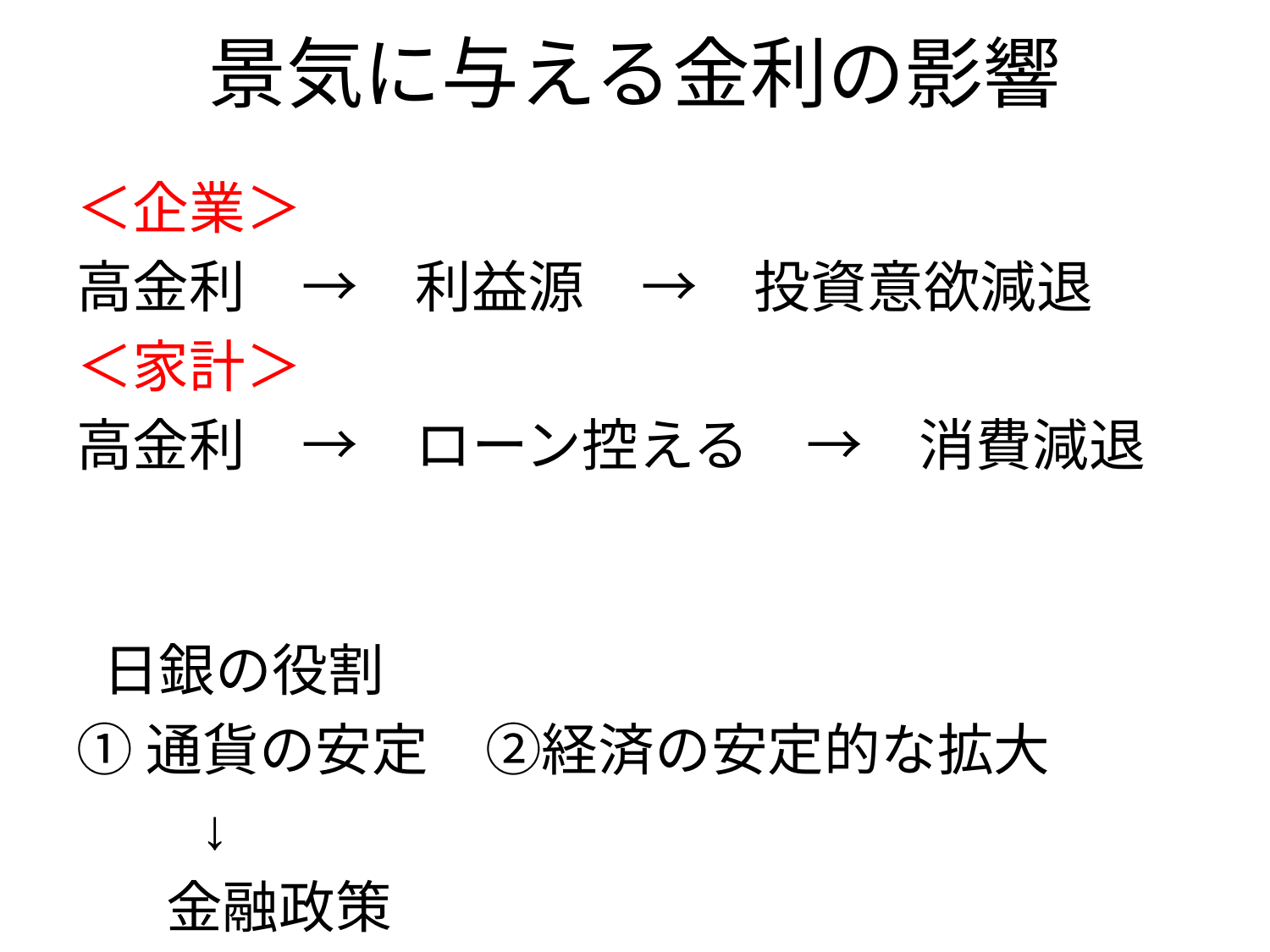

# 景気に与える金利の影響
＜企業＞
高金利　→　利益源　→　投資意欲減退
＜家計＞
高金利　→　ローン控える　→　消費減退

 日銀の役割
①通貨の安定　②経済の安定的な拡大
        ↓
      金融政策